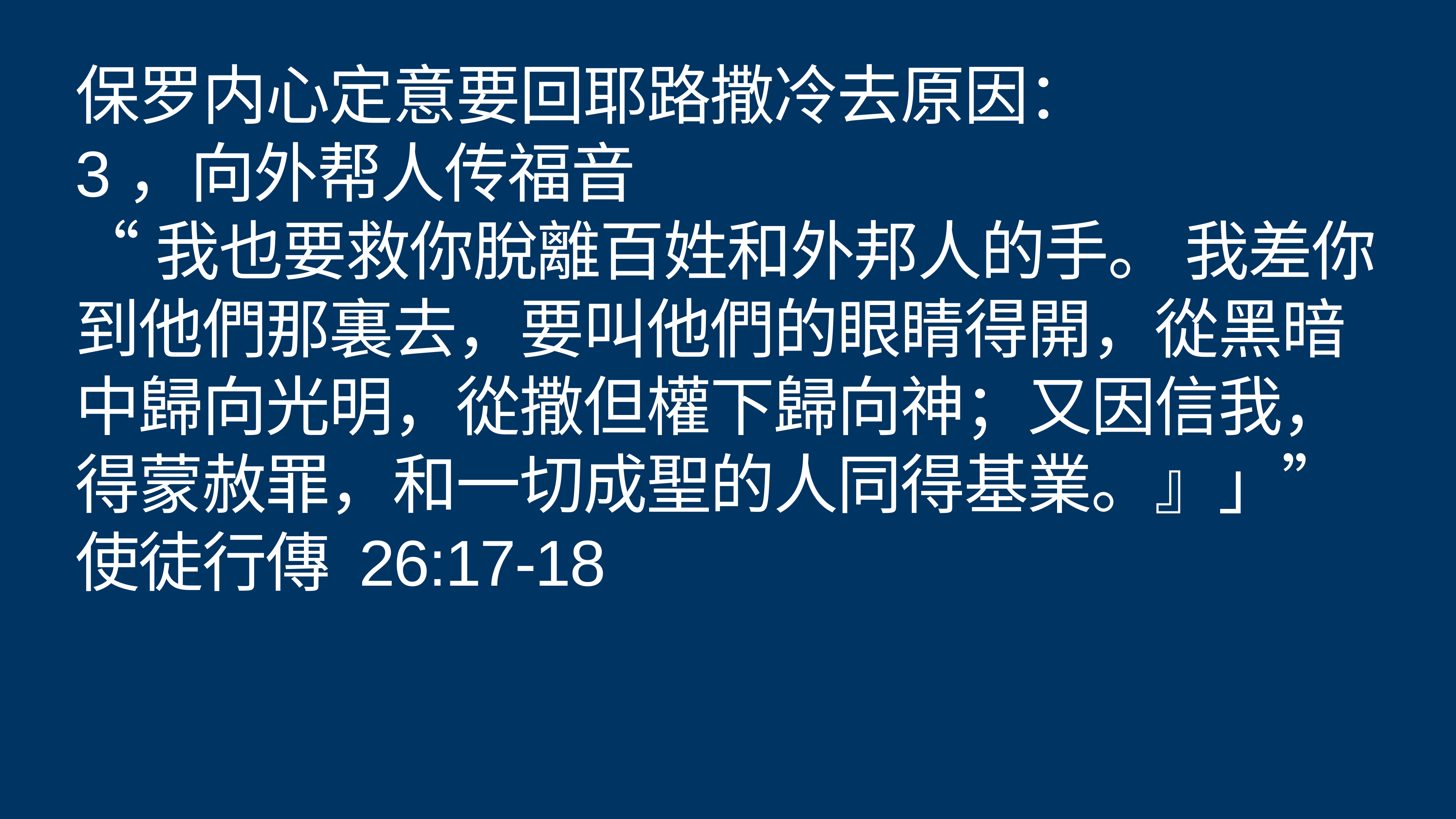

# 保罗内心定意要回耶路撒冷去原因：
3，向外帮人传福音
“我也要救你脫離百姓和外邦人的手。 我差你到他們那裏去，要叫他們的眼睛得開，從黑暗中歸向光明，從撒但權下歸向神；又因信我，得蒙赦罪，和一切成聖的人同得基業。』」”
使徒行傳 26:17-18